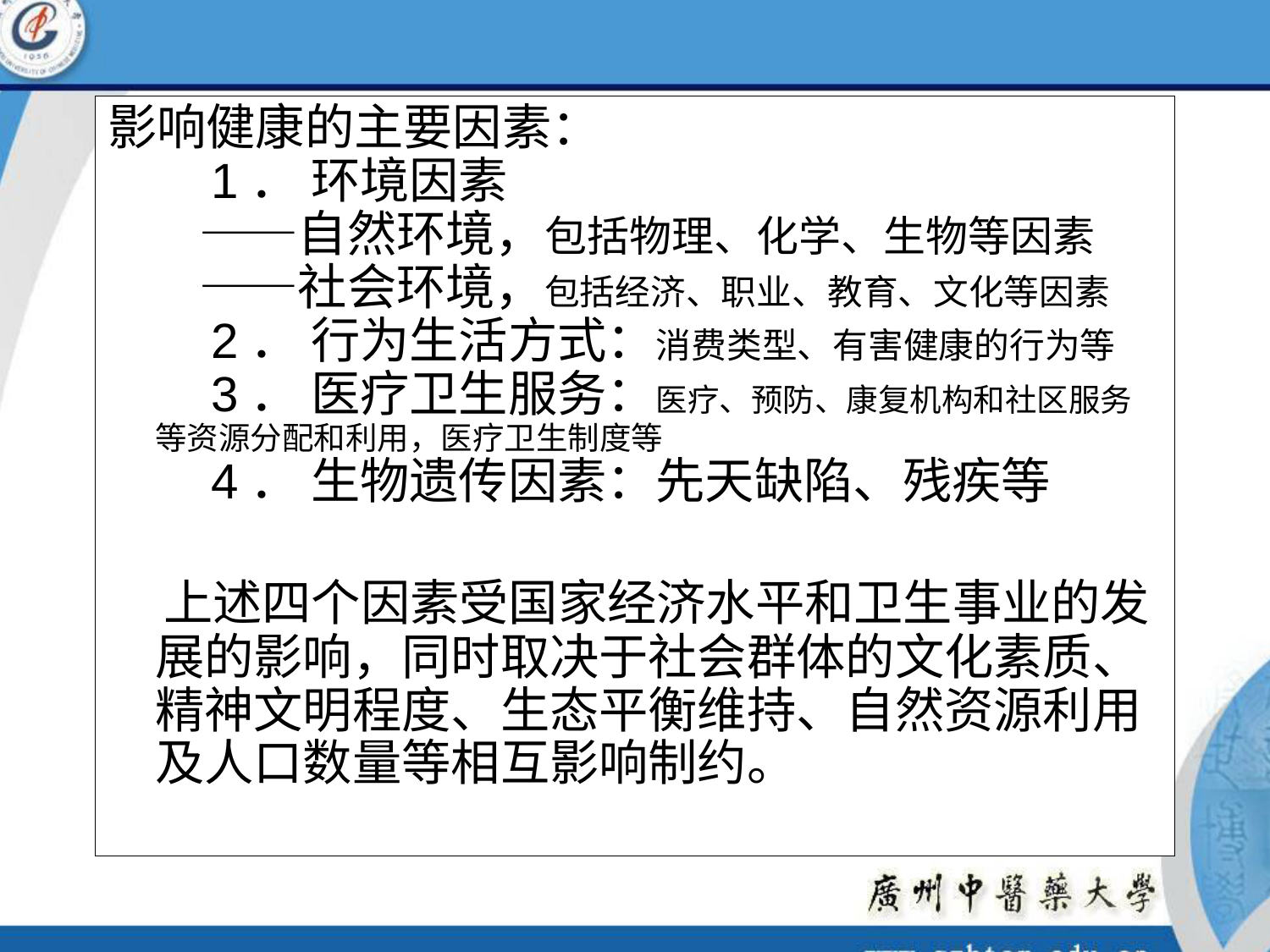

影响健康的主要因素：
    1． 环境因素
    ——自然环境，包括物理、化学、生物等因素
    ——社会环境，包括经济、职业、教育、文化等因素
    2． 行为生活方式：消费类型、有害健康的行为等
    3． 医疗卫生服务：医疗、预防、康复机构和社区服务等资源分配和利用，医疗卫生制度等
    4． 生物遗传因素：先天缺陷、残疾等
    上述四个因素受国家经济水平和卫生事业的发展的影响，同时取决于社会群体的文化素质、精神文明程度、生态平衡维持、自然资源利用及人口数量等相互影响制约。